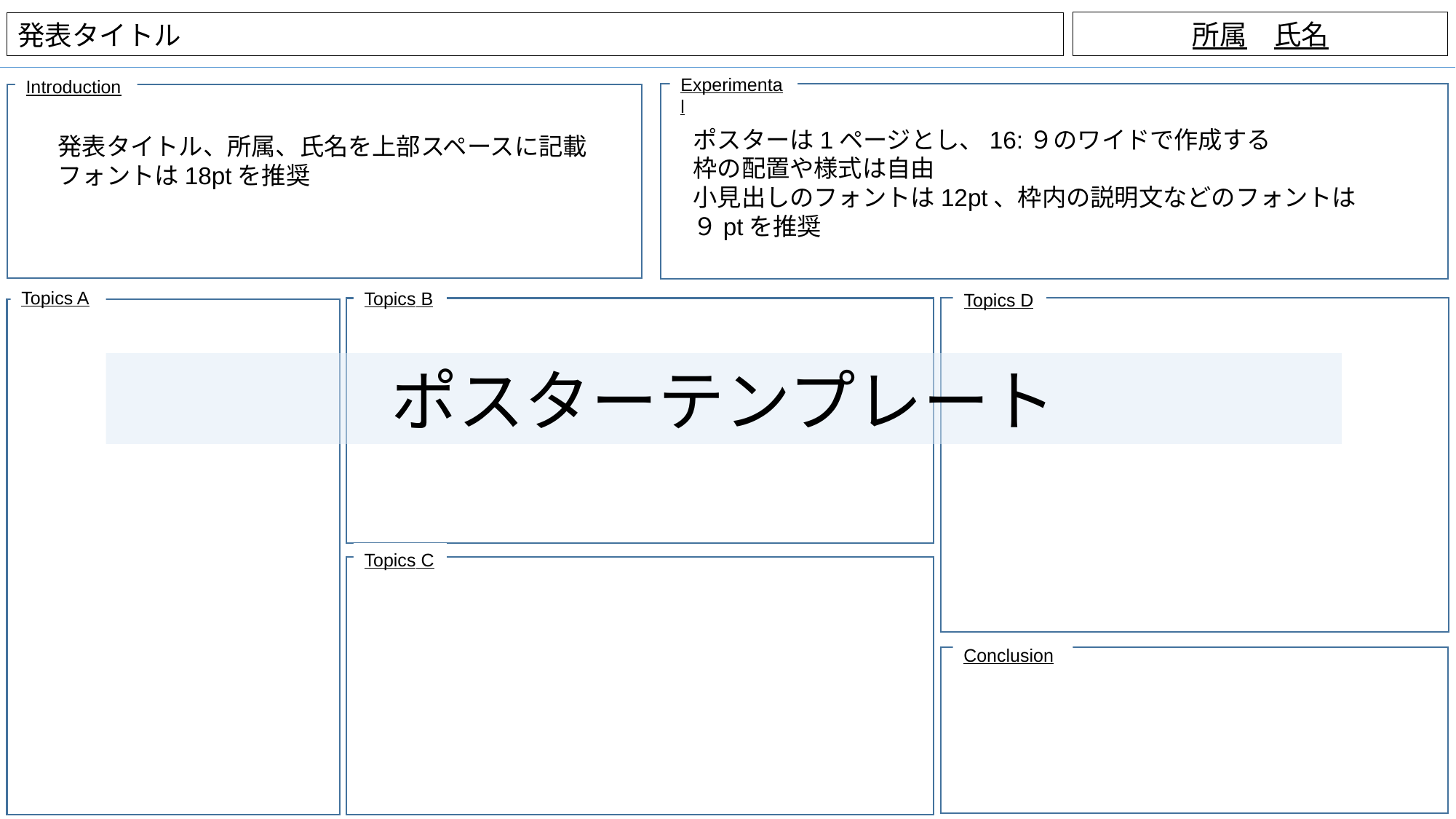

発表タイトル
所属　氏名
Experimental
Introduction

ポスターは1ページとし、16:９のワイドで作成する
枠の配置や様式は自由
小見出しのフォントは12pt、枠内の説明文などのフォントは９ptを推奨
発表タイトル、所属、氏名を上部スペースに記載フォントは18ptを推奨

Topics A
Topics B
Topics D
G

ポスターテンプレート
Topics C

Conclusion